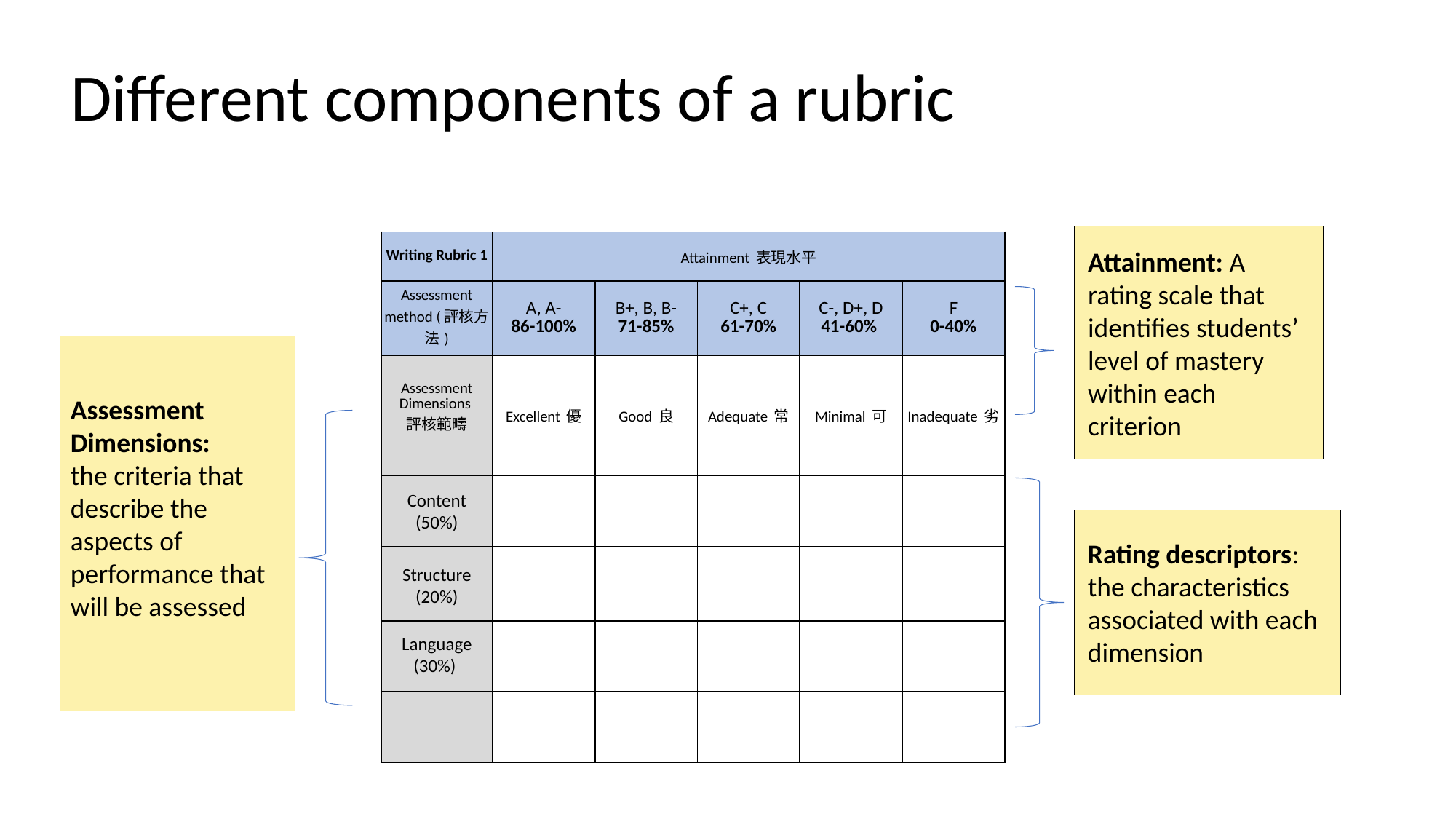

# Different components of a rubric
Attainment: A rating scale that identifies students’ level of mastery within each criterion
| Writing Rubric 1 | Attainment 表現水平 |  |  |  |  |
| --- | --- | --- | --- | --- | --- |
| Assessment method (評核方法) | A, A- 86-100% | B+, B, B- 71-85% | C+, C 61-70% | C-, D+, D 41-60% | F 0-40% |
| Assessment Dimensions 評核範疇 | Excellent 優 | Good 良 | Adequate 常 | Minimal 可 | Inadequate 劣 |
|  |  |  |  |  |  |
|  |  |  |  |  |  |
|  |  |  |  |  |  |
|  |  |  |  |  |  |

Assessment Dimensions:
the criteria that describe the aspects of performance that will be assessed

Content (50%)
Rating descriptors: the characteristics associated with each dimension
Structure (20%)
Language (30%)